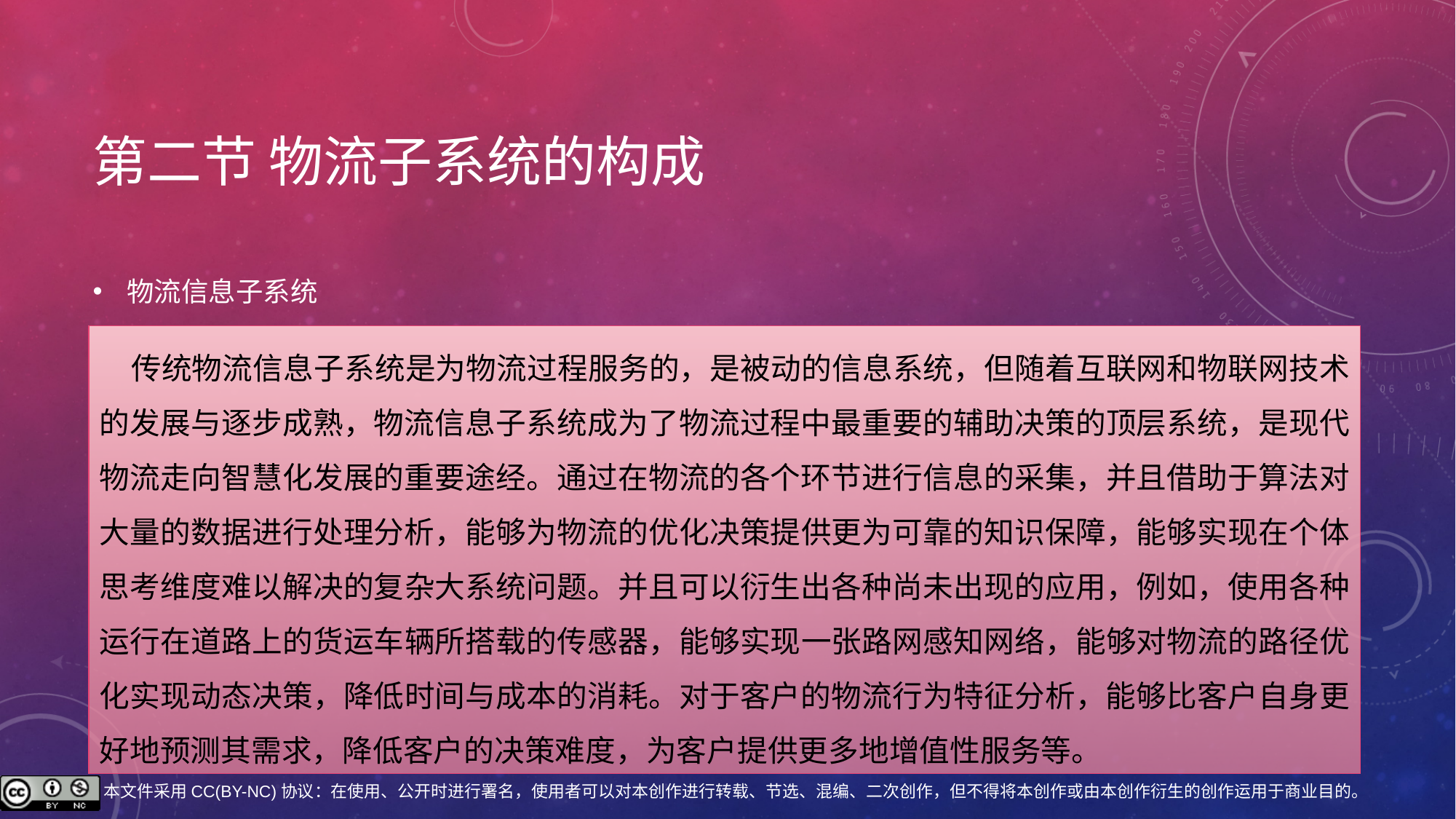

# 第二节 物流子系统的构成
物流信息子系统
传统物流信息子系统是为物流过程服务的，是被动的信息系统，但随着互联网和物联网技术的发展与逐步成熟，物流信息子系统成为了物流过程中最重要的辅助决策的顶层系统，是现代物流走向智慧化发展的重要途经。通过在物流的各个环节进行信息的采集，并且借助于算法对大量的数据进行处理分析，能够为物流的优化决策提供更为可靠的知识保障，能够实现在个体思考维度难以解决的复杂大系统问题。并且可以衍生出各种尚未出现的应用，例如，使用各种运行在道路上的货运车辆所搭载的传感器，能够实现一张路网感知网络，能够对物流的路径优化实现动态决策，降低时间与成本的消耗。对于客户的物流行为特征分析，能够比客户自身更好地预测其需求，降低客户的决策难度，为客户提供更多地增值性服务等。